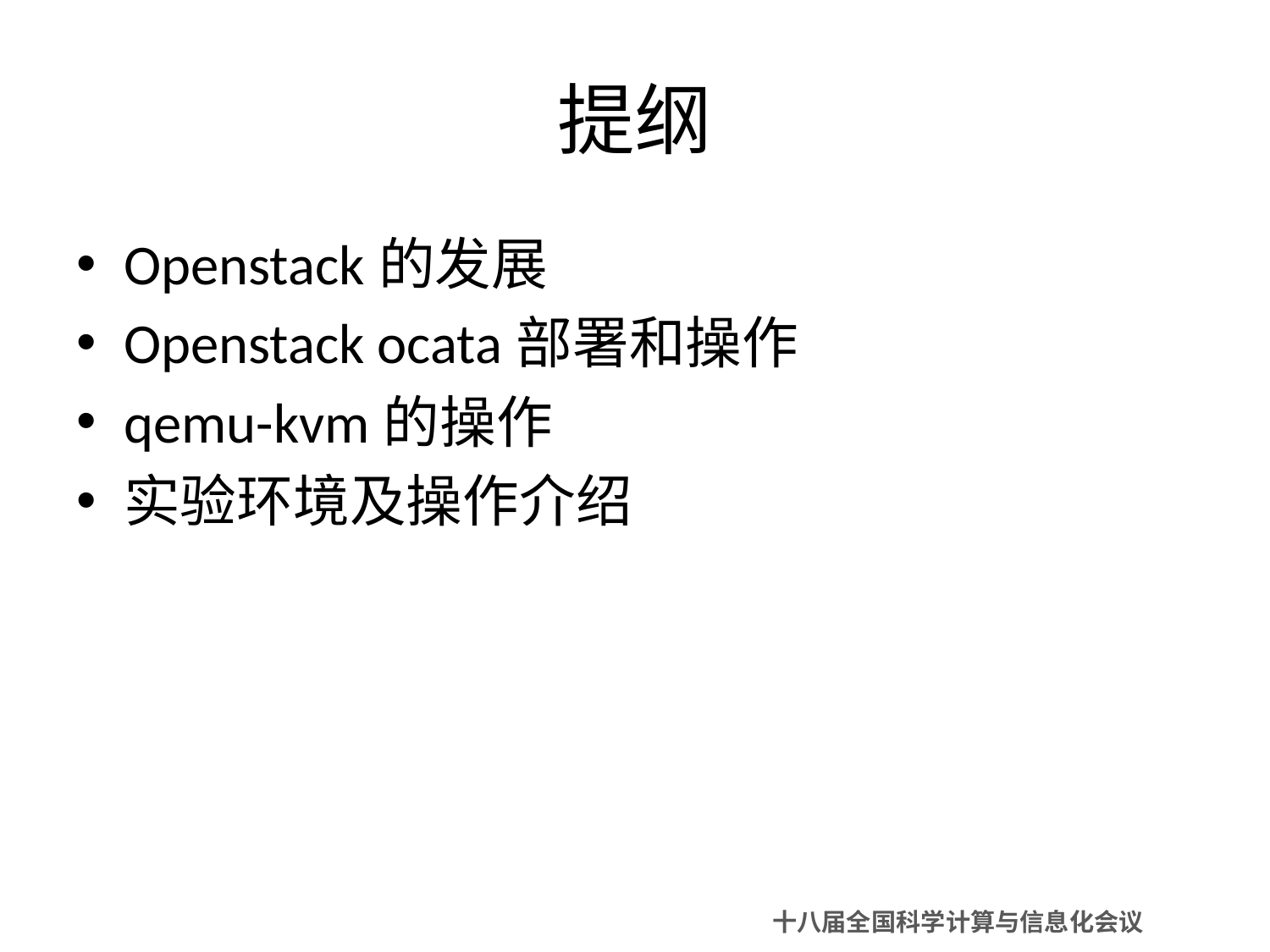

# 提纲
Openstack的发展
Openstack ocata部署和操作
qemu-kvm的操作
实验环境及操作介绍
十八届全国科学计算与信息化会议